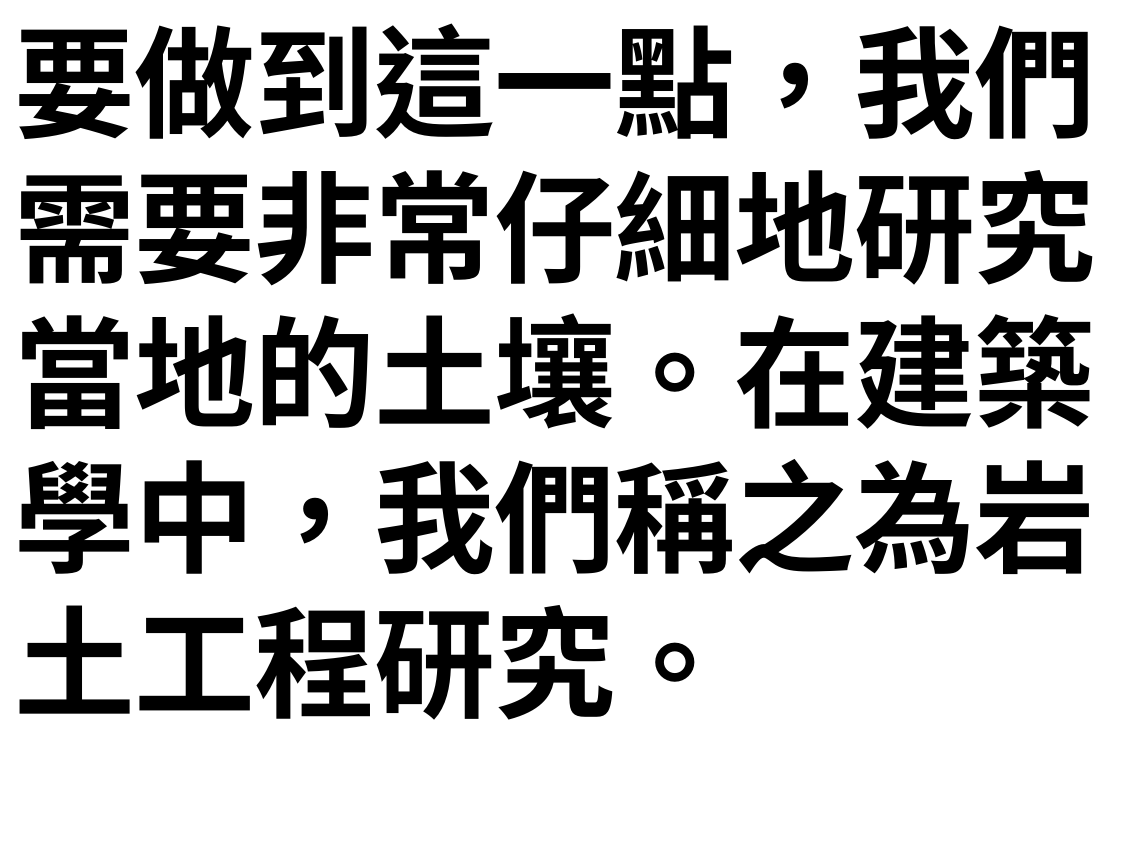

要做到這一點，我們需要非常仔細地研究當地的土壤。在建築學中，我們稱之為岩土工程研究。